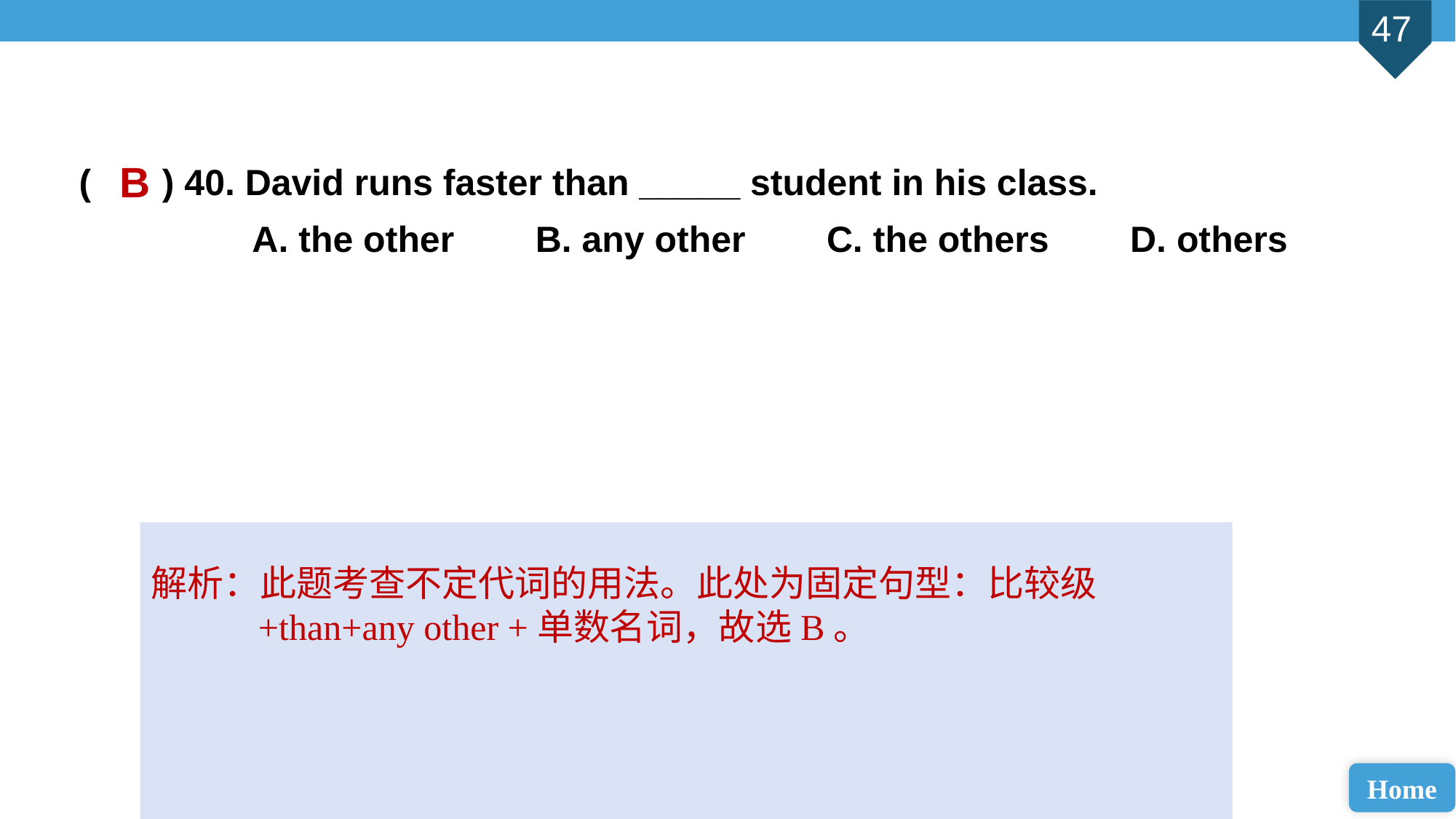

(       ) 40. David runs faster than _____ student in his class.
                 A. the other        B. any other        C. the others        D. others
B

解析：此题考查不定代词的用法。此处为固定句型：比较级+than+any other +单数名词，故选B。